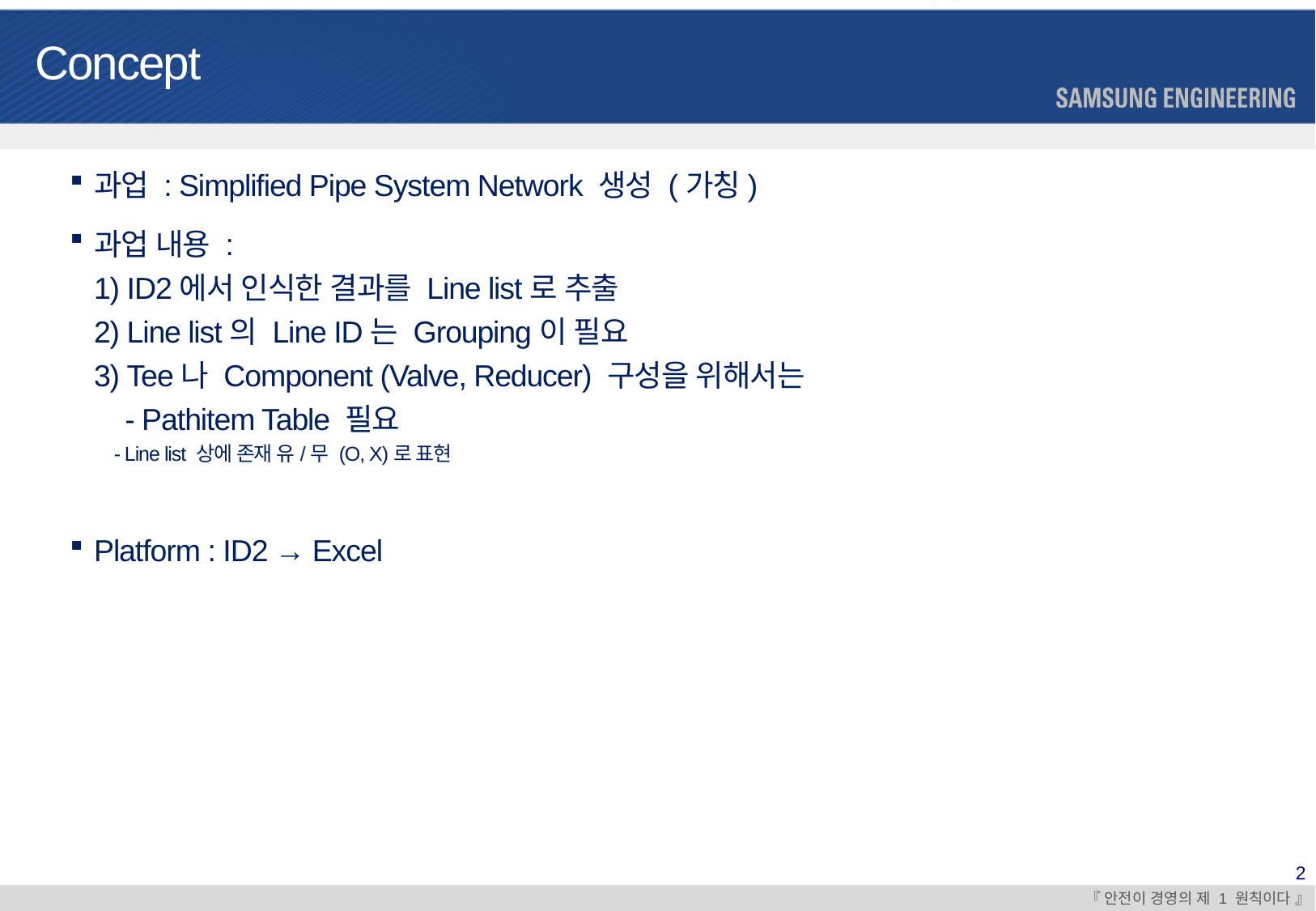

Concept
과업 : Simplified Pipe System Network 생성 (가칭)
과업 내용 :
1) ID2에서 인식한 결과를 Line list로 추출
2) Line list의 Line ID는 Grouping이 필요
3) Tee나 Component (Valve, Reducer) 구성을 위해서는
   - Pathitem Table 필요
   - Line list 상에 존재 유/무 (O, X)로 표현
Platform : ID2 → Excel